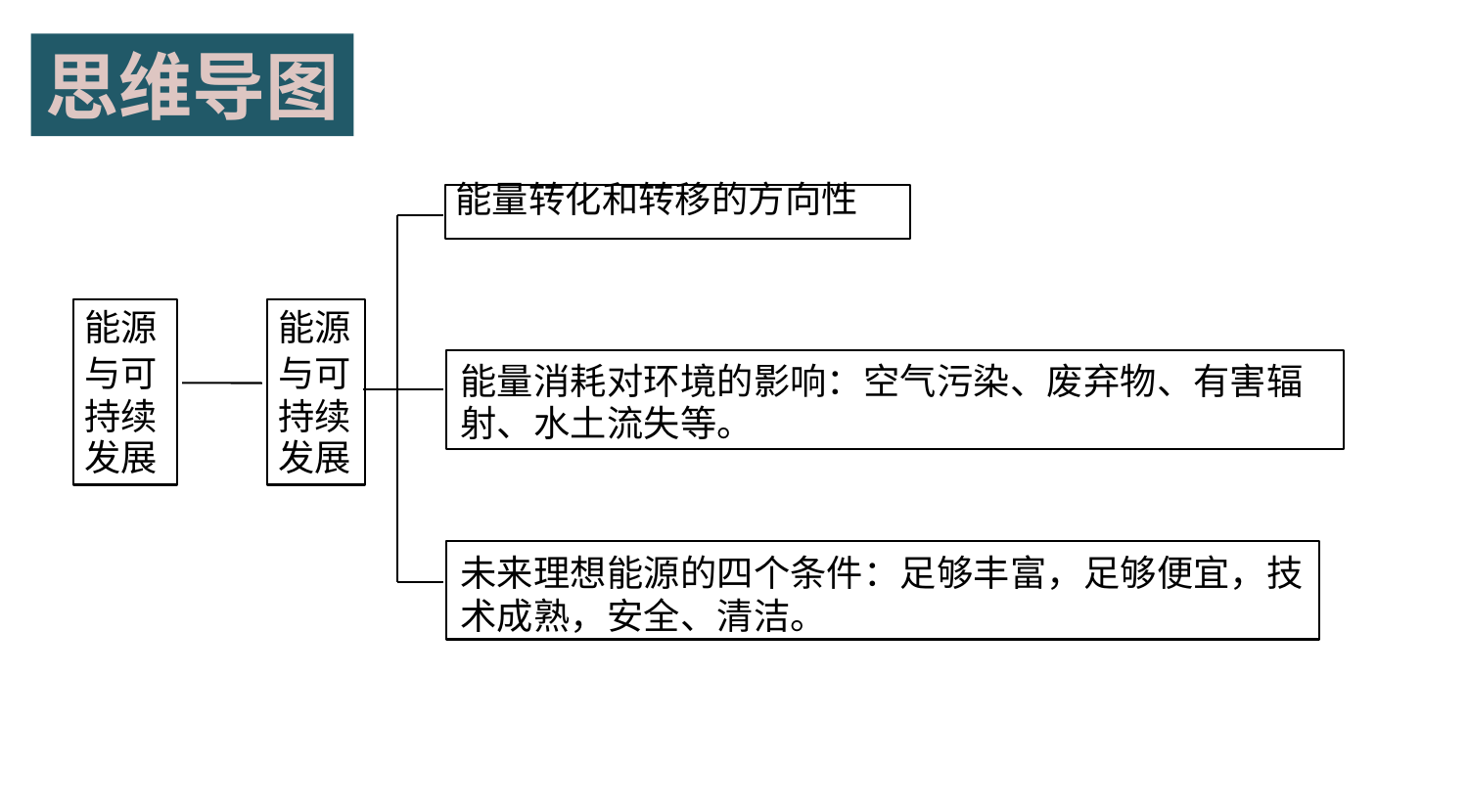

思维导图

能量转化和转移的方向性

能源
能源

与可
持续
发展
与可
持续
发展
能量消耗对环境的影响：空气污染、废弃物、有害辐
射、水土流失等。

未来理想能源的四个条件：足够丰富，足够便宜，技
术成熟，安全、清洁。